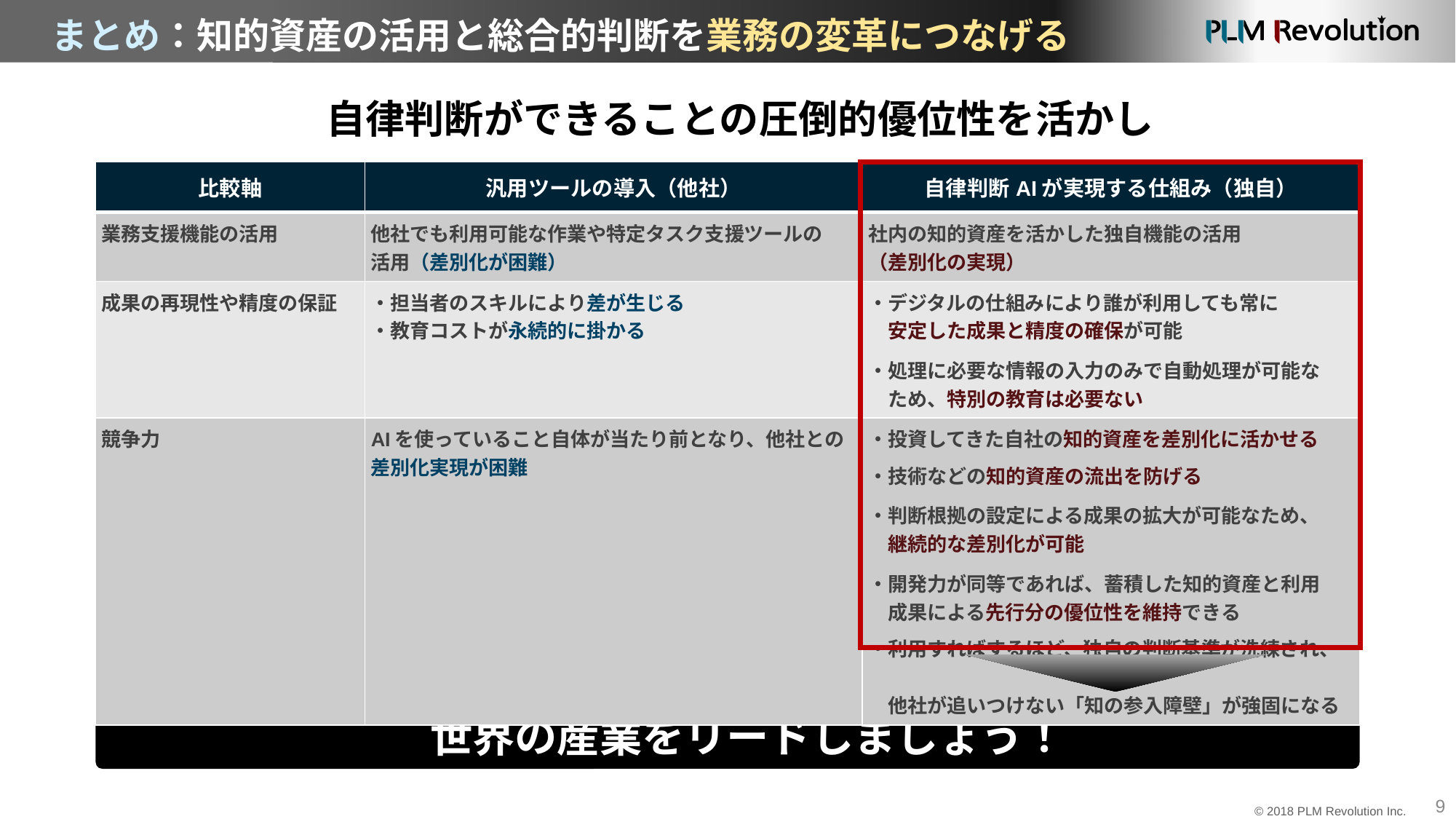

まとめ：知的資産の活用と総合的判断を業務の変革につなげる
 自律判断ができることの圧倒的優位性を活かし
| 比較軸 | 汎用ツールの導入（他社） | 自律判断AIが実現する仕組み（独自） |
| --- | --- | --- |
| 業務支援機能の活用 | 他社でも利用可能な作業や特定タスク支援ツールの 活用（差別化が困難） | 社内の知的資産を活かした独自機能の活用 （差別化の実現） |
| 成果の再現性や精度の保証 | ・担当者のスキルにより差が生じる ・教育コストが永続的に掛かる | ・デジタルの仕組みにより誰が利用しても常に 　安定した成果と精度の確保が可能 　 ・処理に必要な情報の入力のみで自動処理が可能な 　ため、特別の教育は必要ない |
| 競争力 | AIを使っていること自体が当たり前となり、他社との差別化実現が困難 | ・投資してきた自社の知的資産を差別化に活かせる 　 ・技術などの知的資産の流出を防げる 　 ・判断根拠の設定による成果の拡大が可能なため、 　継続的な差別化が可能 　 ・開発力が同等であれば、蓄積した知的資産と利用 　成果による先行分の優位性を維持できる ・利用すればするほど、独自の判断基準が洗練され、　 　他社が追いつけない「知の参入障壁」が強固になる |

世界の産業をリードしましょう！
© 2018 PLM Revolution Inc.
9